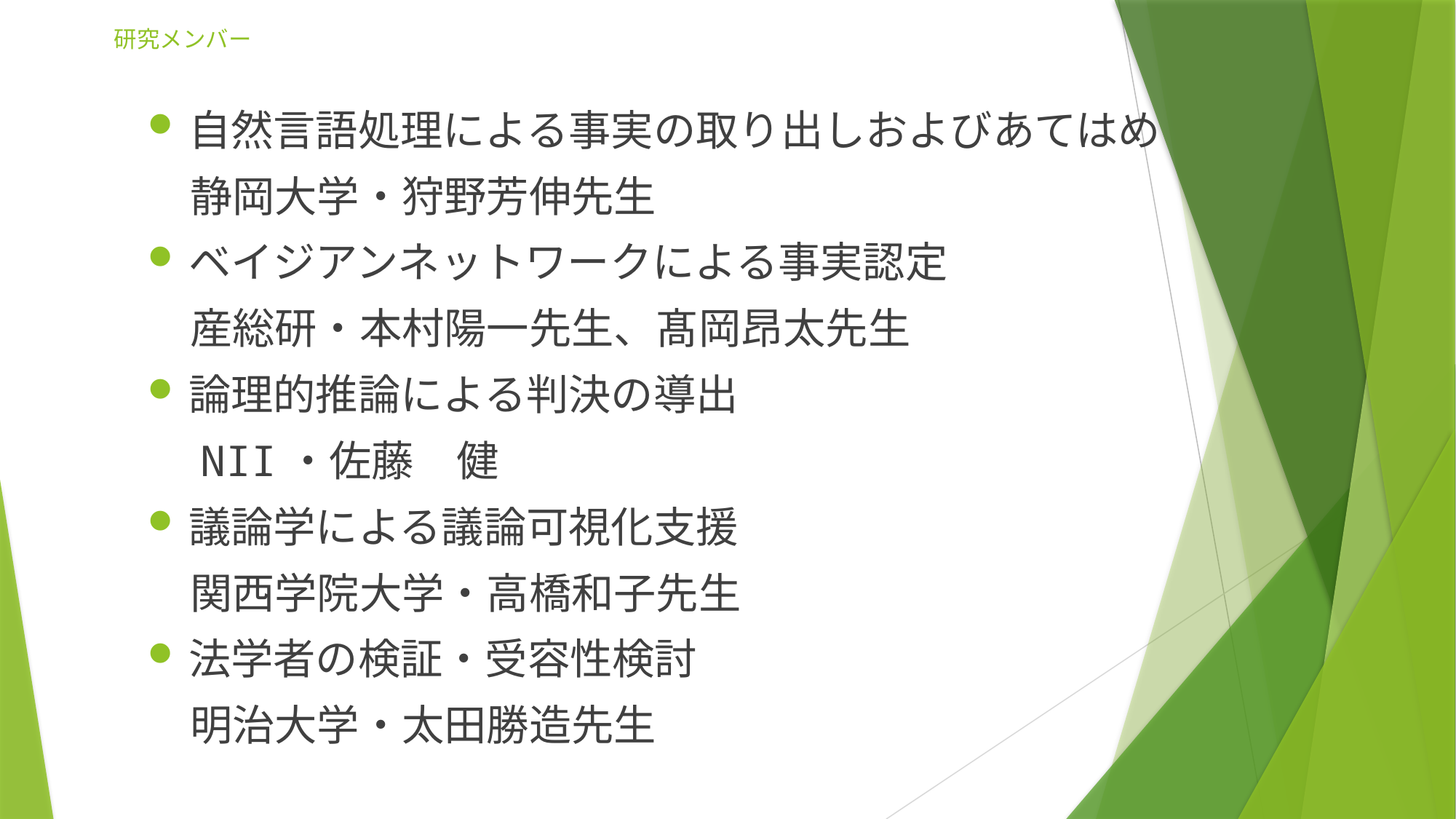

# 研究メンバー
自然言語処理による事実の取り出しおよびあてはめ
　静岡大学・狩野芳伸先生
ベイジアンネットワークによる事実認定
　産総研・本村陽一先生、髙岡昂太先生
論理的推論による判決の導出
　NII・佐藤　健
議論学による議論可視化支援
　関西学院大学・高橋和子先生
法学者の検証・受容性検討
　明治大学・太田勝造先生